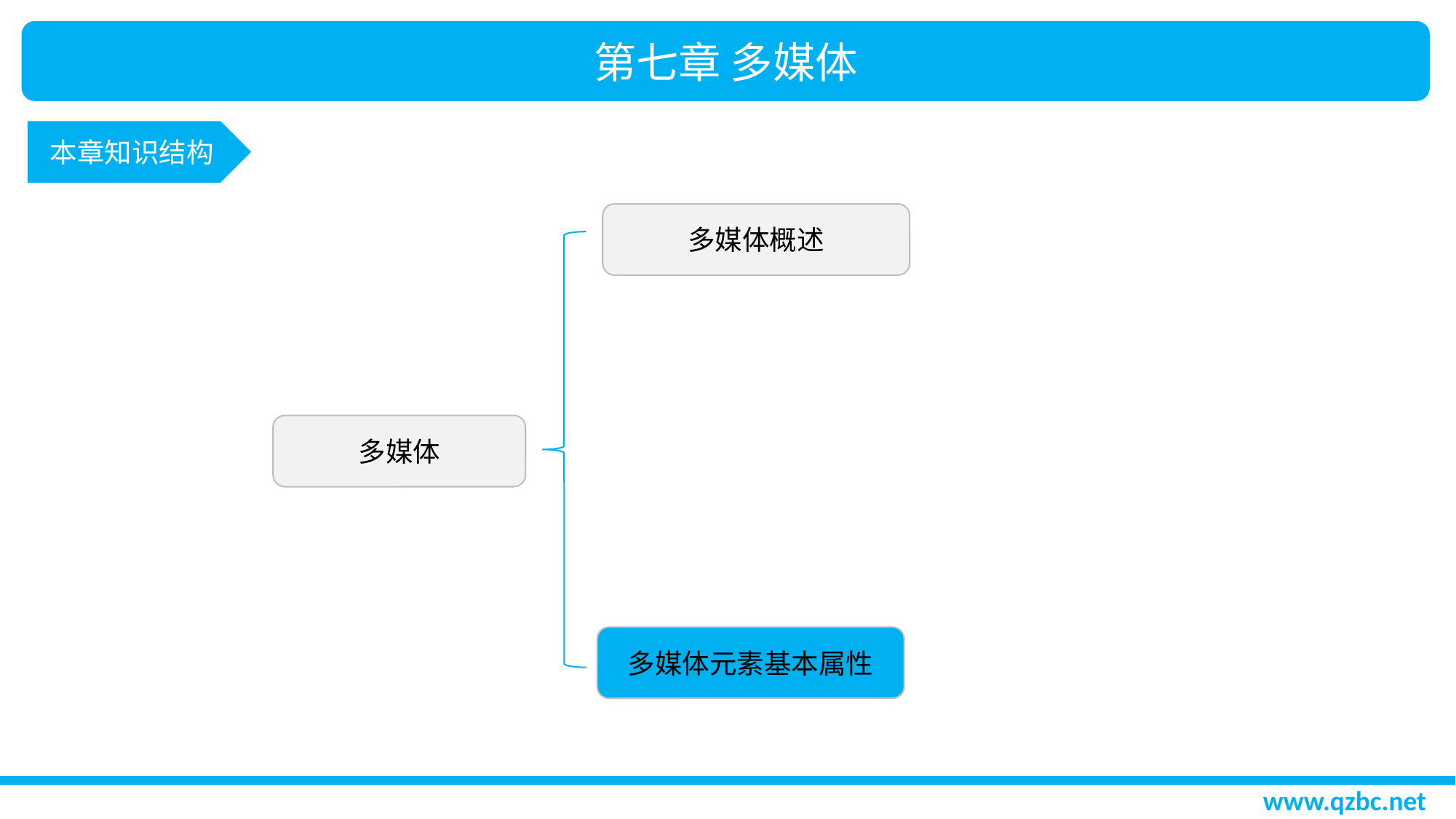

第七章 多媒体
本章知识结构
多媒体概述

多媒体
多媒体元素基本属性

www.qzbc.net